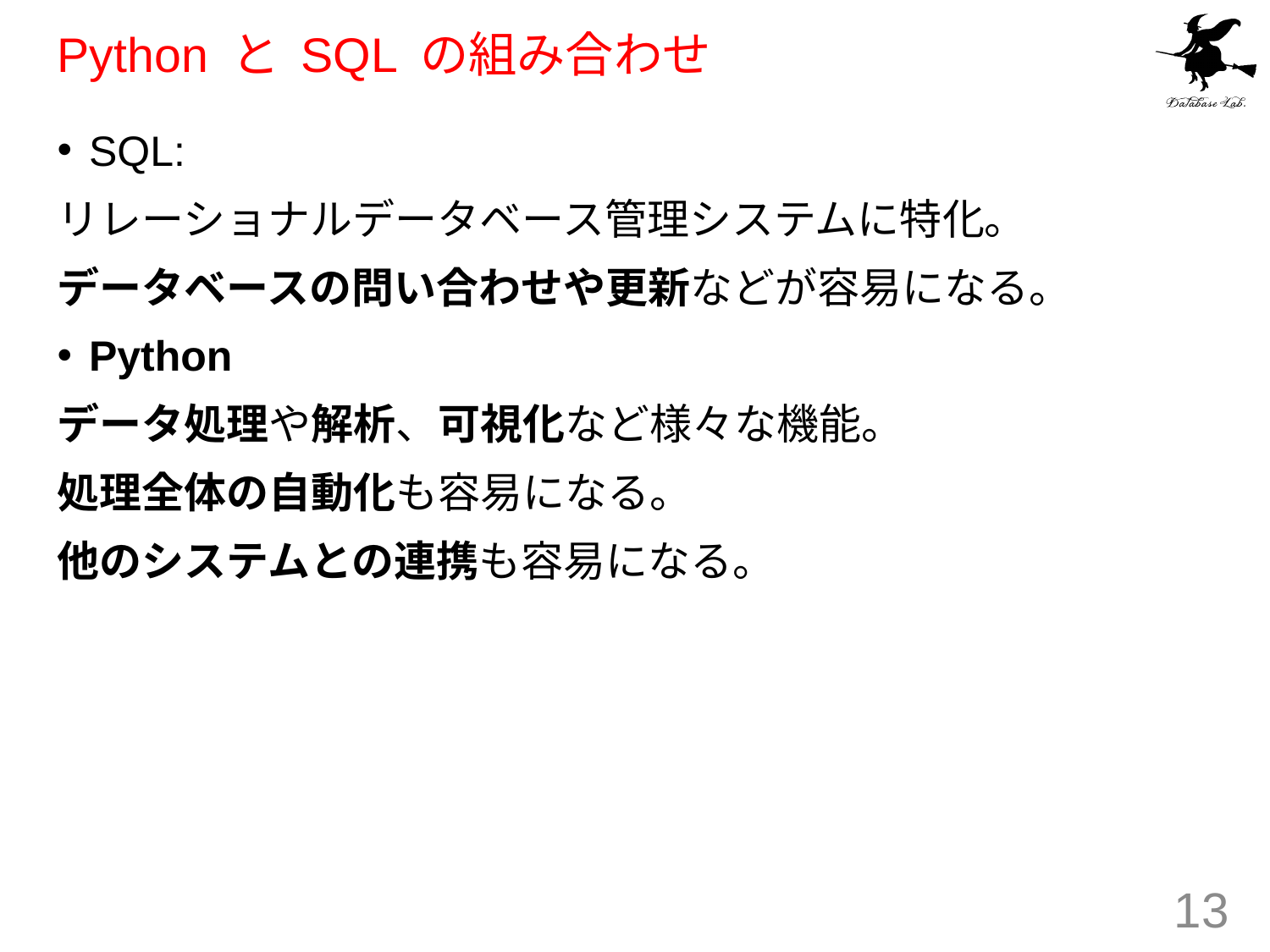

# Python と SQL の組み合わせ
SQL:
リレーショナルデータベース管理システムに特化。
データベースの問い合わせや更新などが容易になる。
Python
データ処理や解析、可視化など様々な機能。
処理全体の自動化も容易になる。
他のシステムとの連携も容易になる。
13